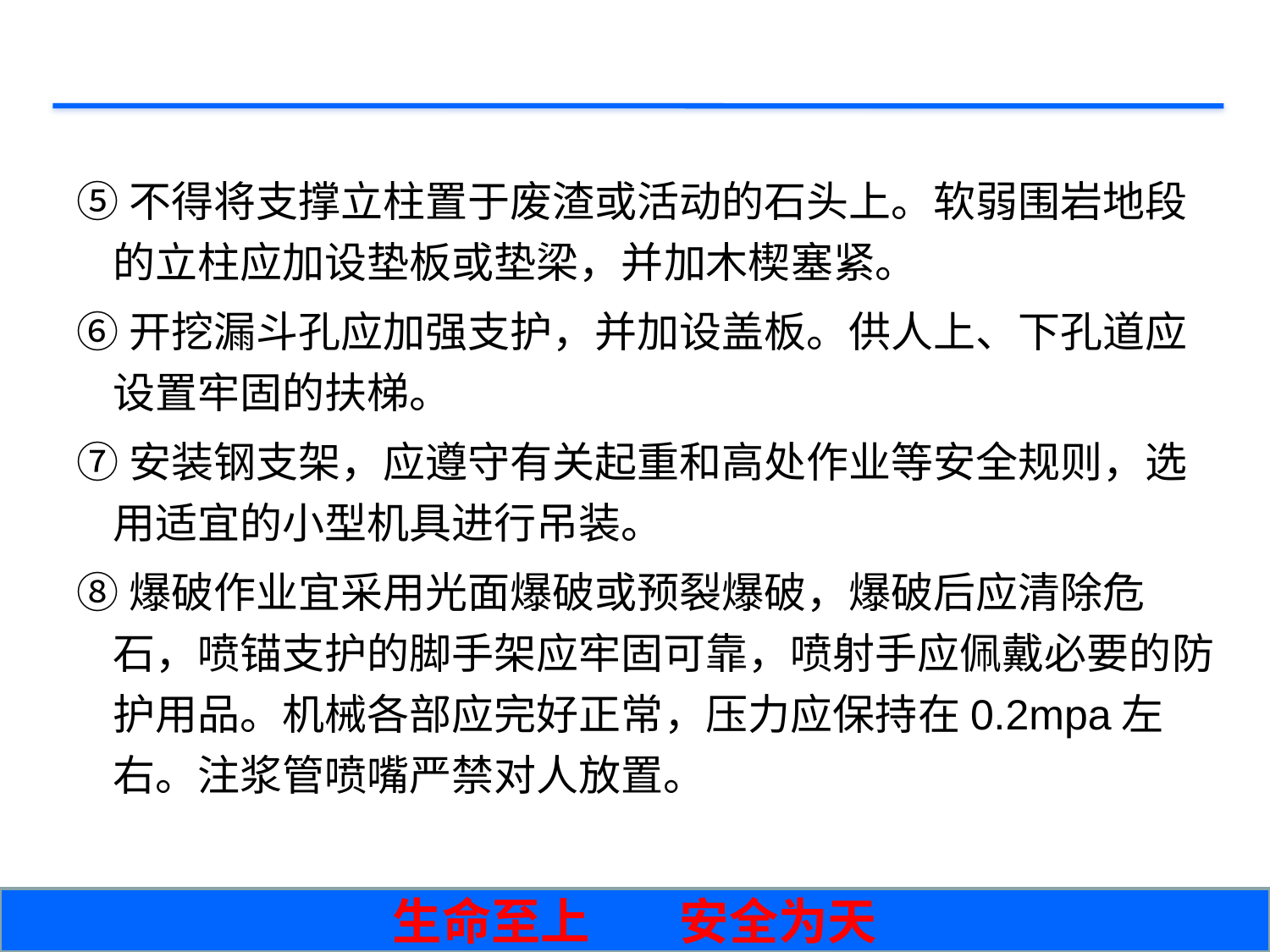

⑤不得将支撑立柱置于废渣或活动的石头上。软弱围岩地段的立柱应加设垫板或垫梁，并加木楔塞紧。
⑥开挖漏斗孔应加强支护，并加设盖板。供人上、下孔道应设置牢固的扶梯。
⑦安装钢支架，应遵守有关起重和高处作业等安全规则，选用适宜的小型机具进行吊装。
⑧爆破作业宜采用光面爆破或预裂爆破，爆破后应清除危石，喷锚支护的脚手架应牢固可靠，喷射手应佩戴必要的防护用品。机械各部应完好正常，压力应保持在0.2mpa左右。注浆管喷嘴严禁对人放置。